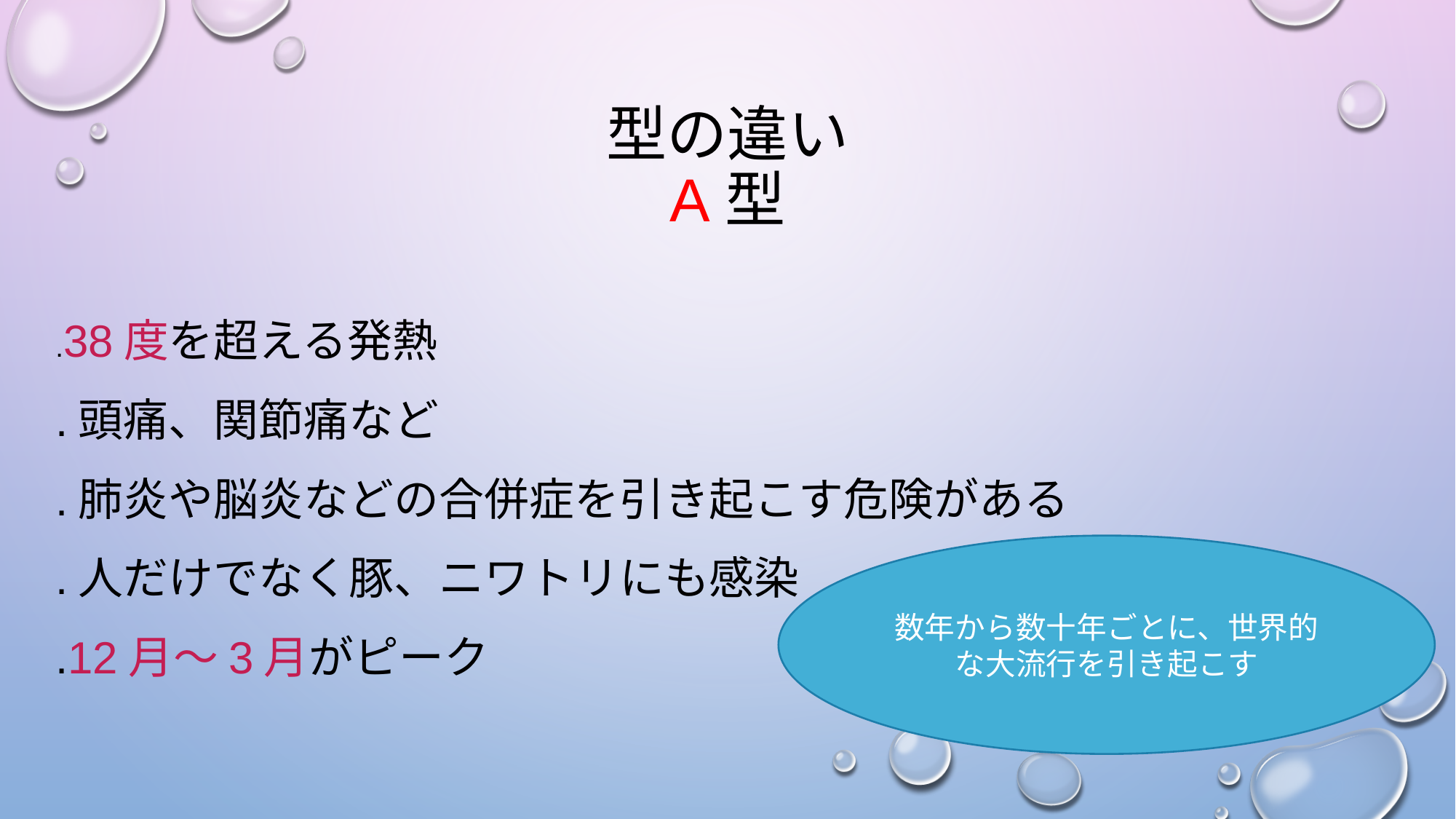

# 型の違い a型
.38度を超える発熱
.頭痛、関節痛など
.肺炎や脳炎などの合併症を引き起こす危険がある
.人だけでなく豚、ニワトリにも感染
.12月～3月がピーク
数年から数十年ごとに、世界的な大流行を引き起こす